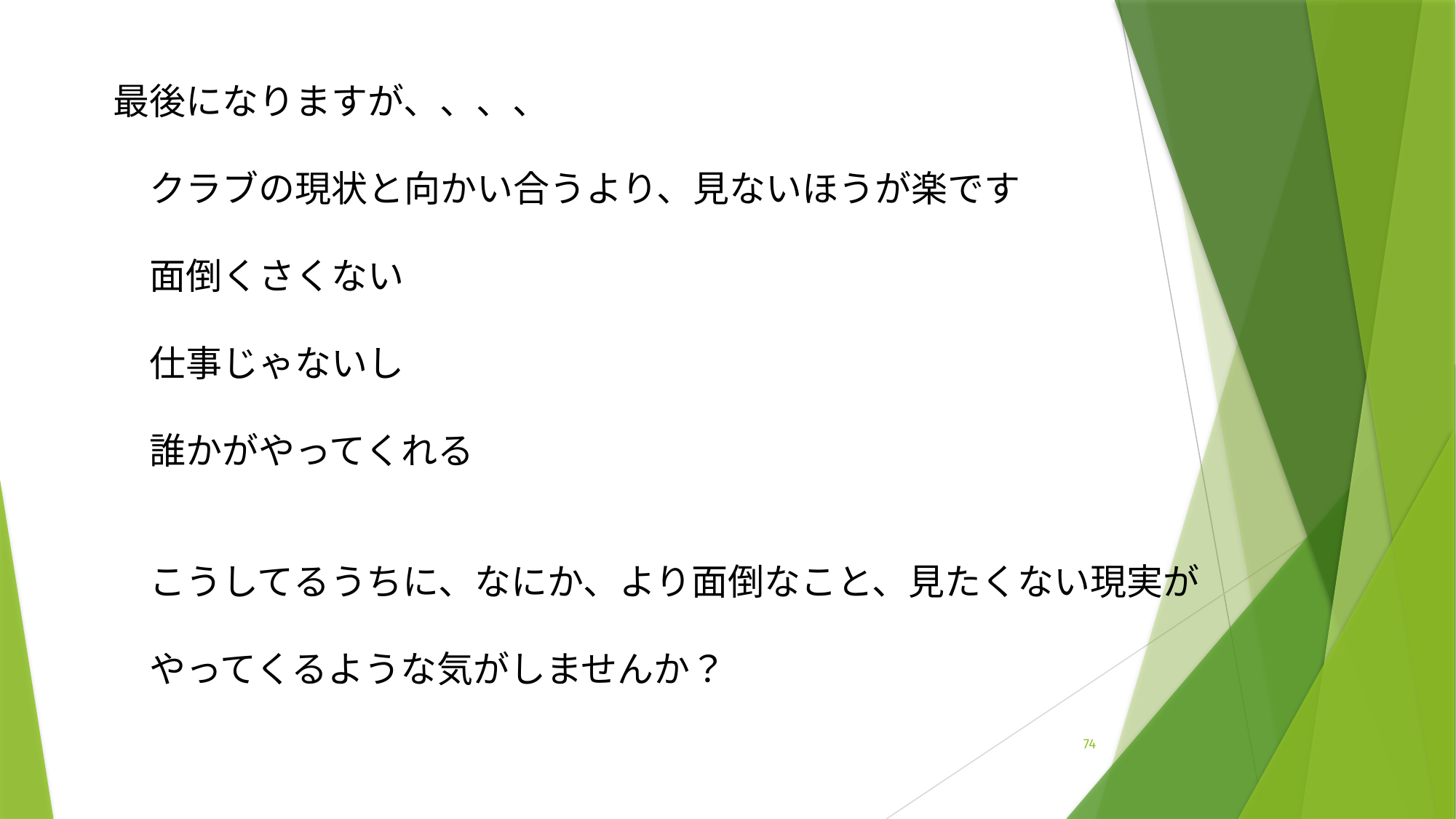

最後になりますが、、、、

　クラブの現状と向かい合うより、見ないほうが楽です

　面倒くさくない

　仕事じゃないし

　誰かがやってくれる

　こうしてるうちに、なにか、より面倒なこと、見たくない現実が

　やってくるような気がしませんか？
74